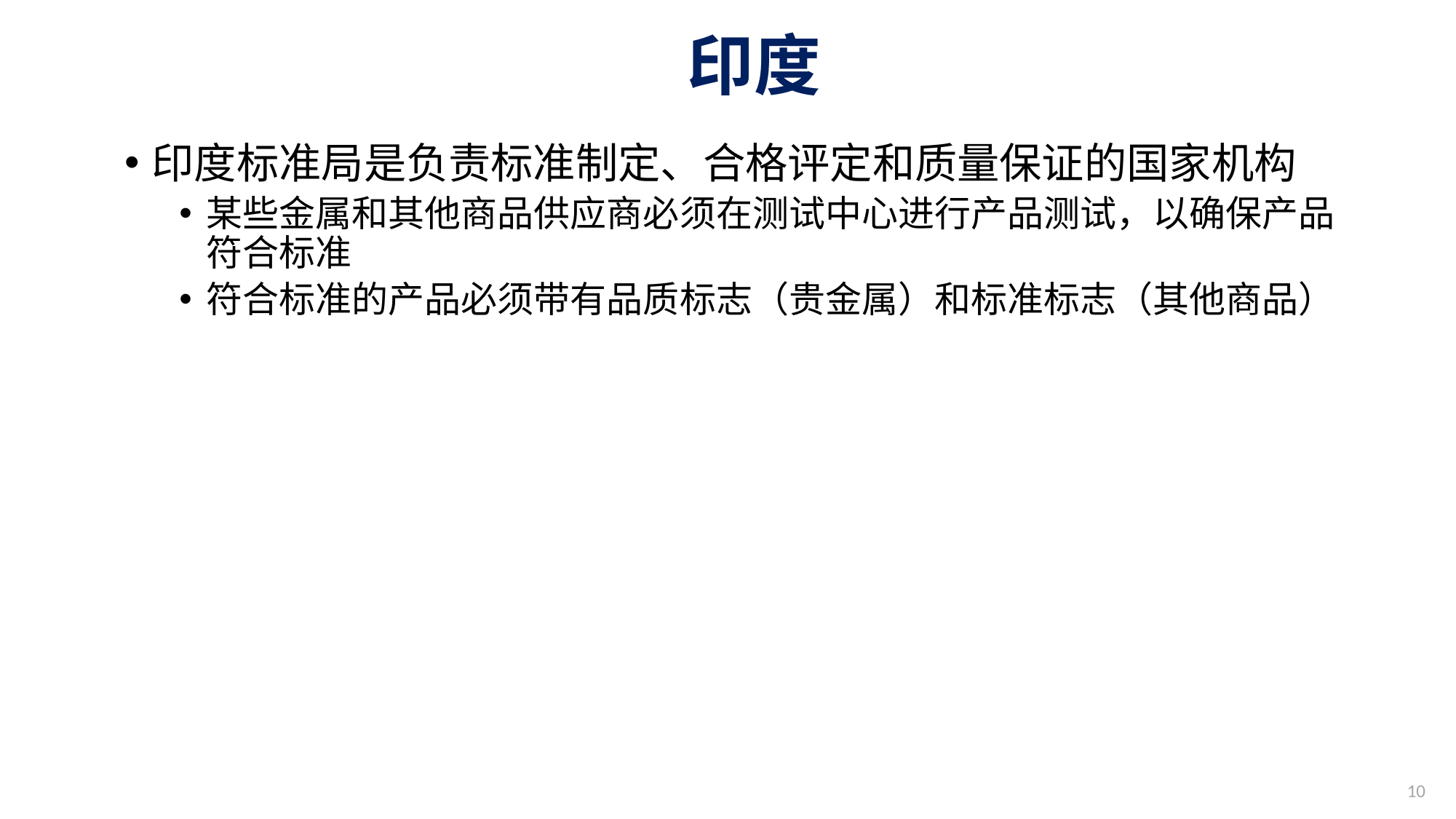

# 印度
印度标准局是负责标准制定、合格评定和质量保证的国家机构
某些金属和其他商品供应商必须在测试中心进行产品测试，以确保产品符合标准
符合标准的产品必须带有品质标志（贵金属）和标准标志（其他商品）
10